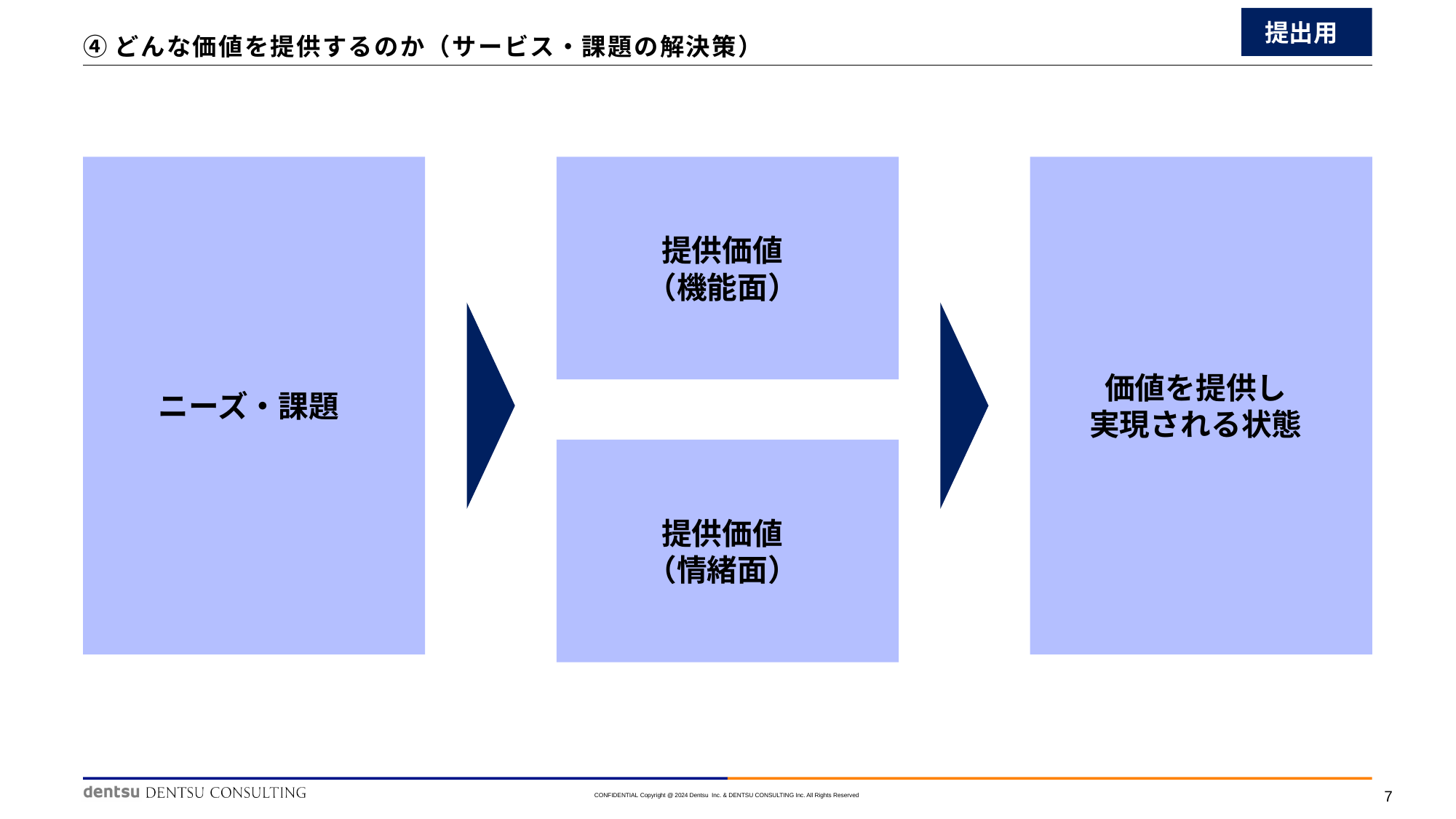

提出用
# ④どんな価値を提供するのか（サービス・課題の解決策）
ニーズ・課題
提供価値
（機能面）
価値を提供し
実現される状態

提供価値
（情緒面）